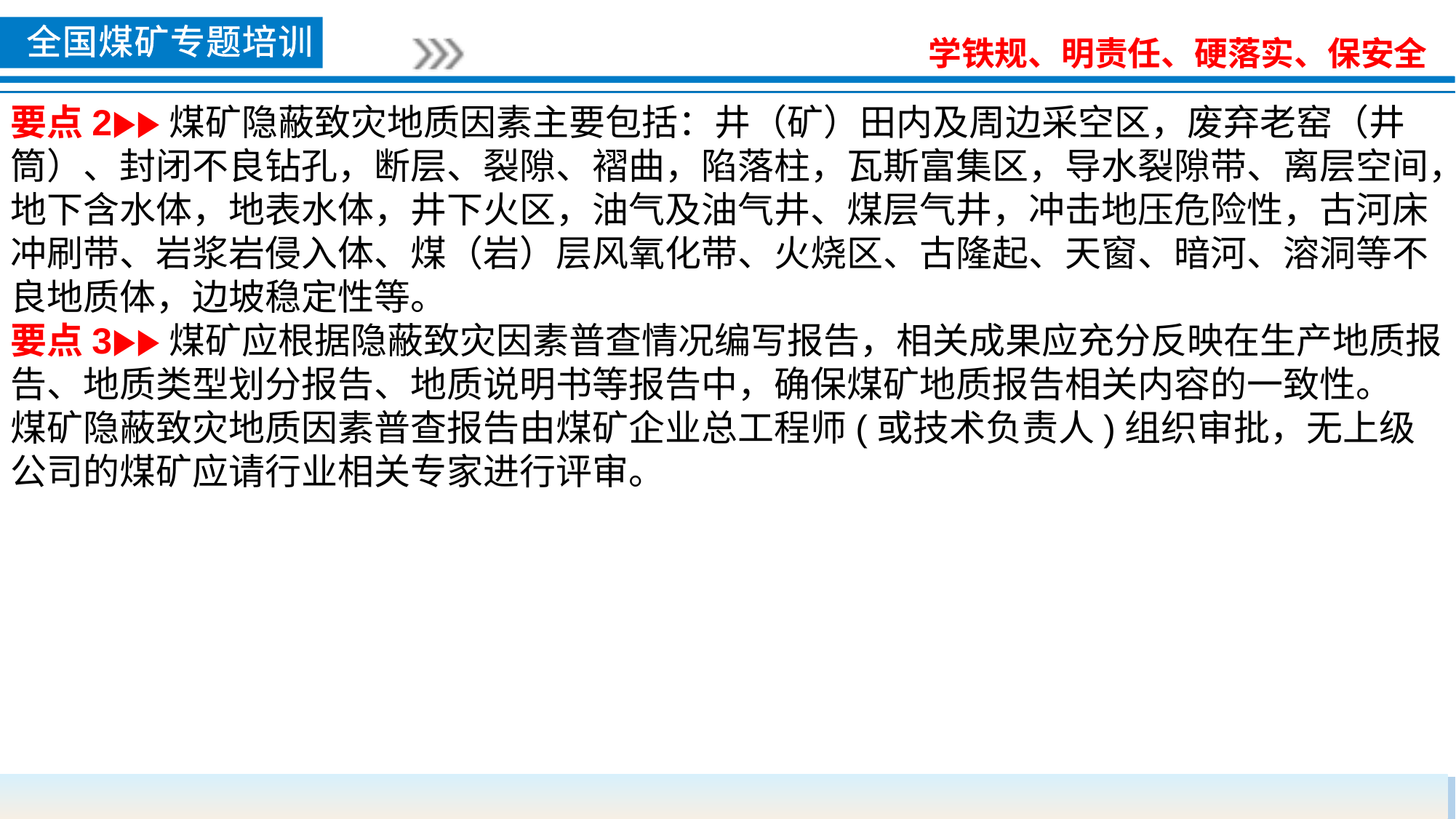

要点2▶▶煤矿隐蔽致灾地质因素主要包括：井（矿）田内及周边采空区，废弃老窑（井筒）、封闭不良钻孔，断层、裂隙、褶曲，陷落柱，瓦斯富集区，导水裂隙带、离层空间，地下含水体，地表水体，井下火区，油气及油气井、煤层气井，冲击地压危险性，古河床冲刷带、岩浆岩侵入体、煤（岩）层风氧化带、火烧区、古隆起、天窗、暗河、溶洞等不良地质体，边坡稳定性等。
要点3▶▶煤矿应根据隐蔽致灾因素普查情况编写报告，相关成果应充分反映在生产地质报告、地质类型划分报告、地质说明书等报告中，确保煤矿地质报告相关内容的一致性。
煤矿隐蔽致灾地质因素普查报告由煤矿企业总工程师(或技术负责人)组织审批，无上级公司的煤矿应请行业相关专家进行评审。